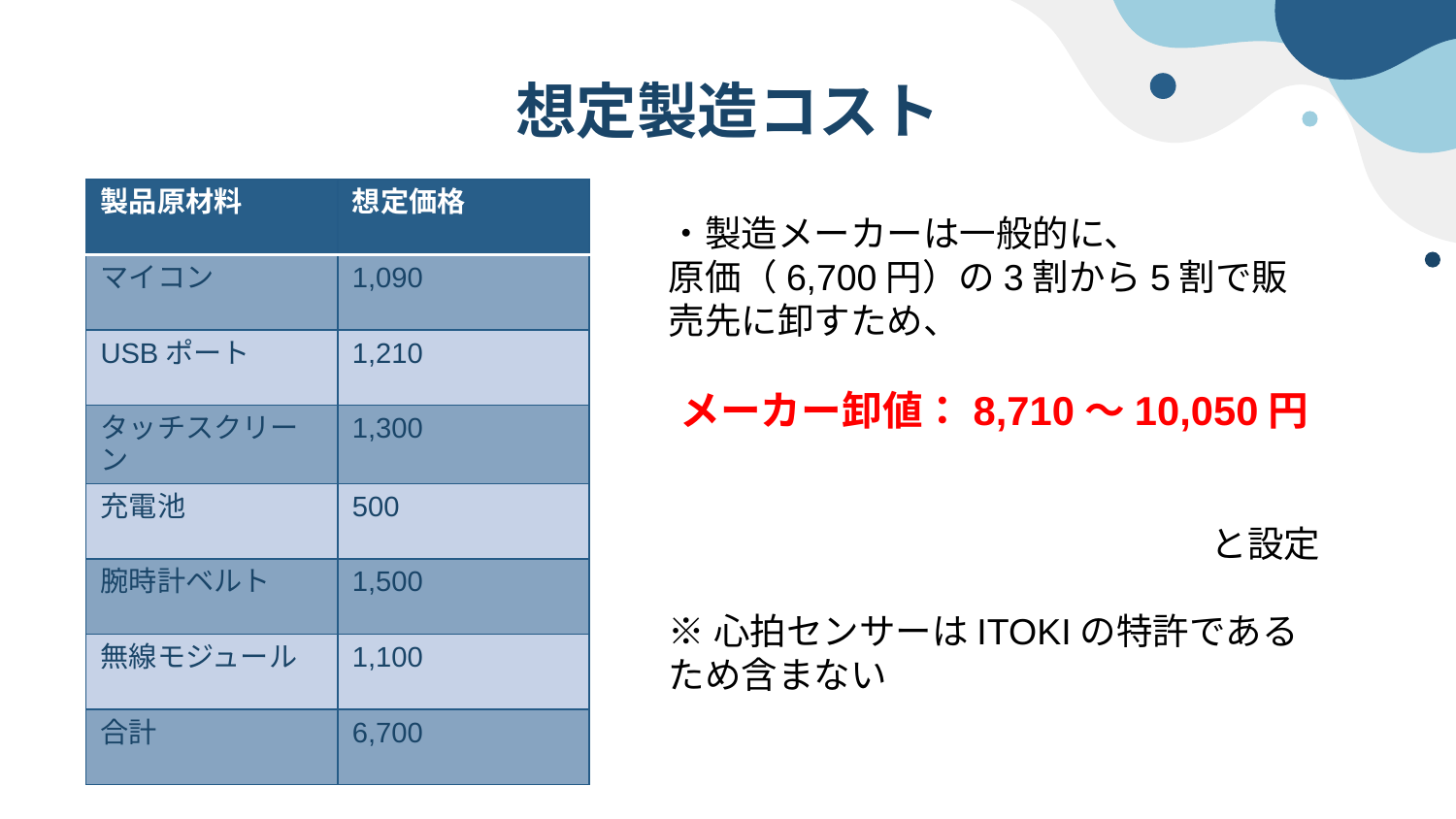

# 想定製造コスト
| 製品原材料 | 想定価格 |
| --- | --- |
| マイコン | 1,090 |
| USBポート | 1,210 |
| タッチスクリーン | 1,300 |
| 充電池 | 500 |
| 腕時計ベルト | 1,500 |
| 無線モジュール | 1,100 |
| 合計 | 6,700 |
・製造メーカーは一般的に、
原価（6,700円）の3割から5割で販売先に卸すため、

メーカー卸値：8,710～10,050円

　　　　　　　　　　　　　　　　　　　　　　　　と設定

※心拍センサーはITOKIの特許であるため含まない